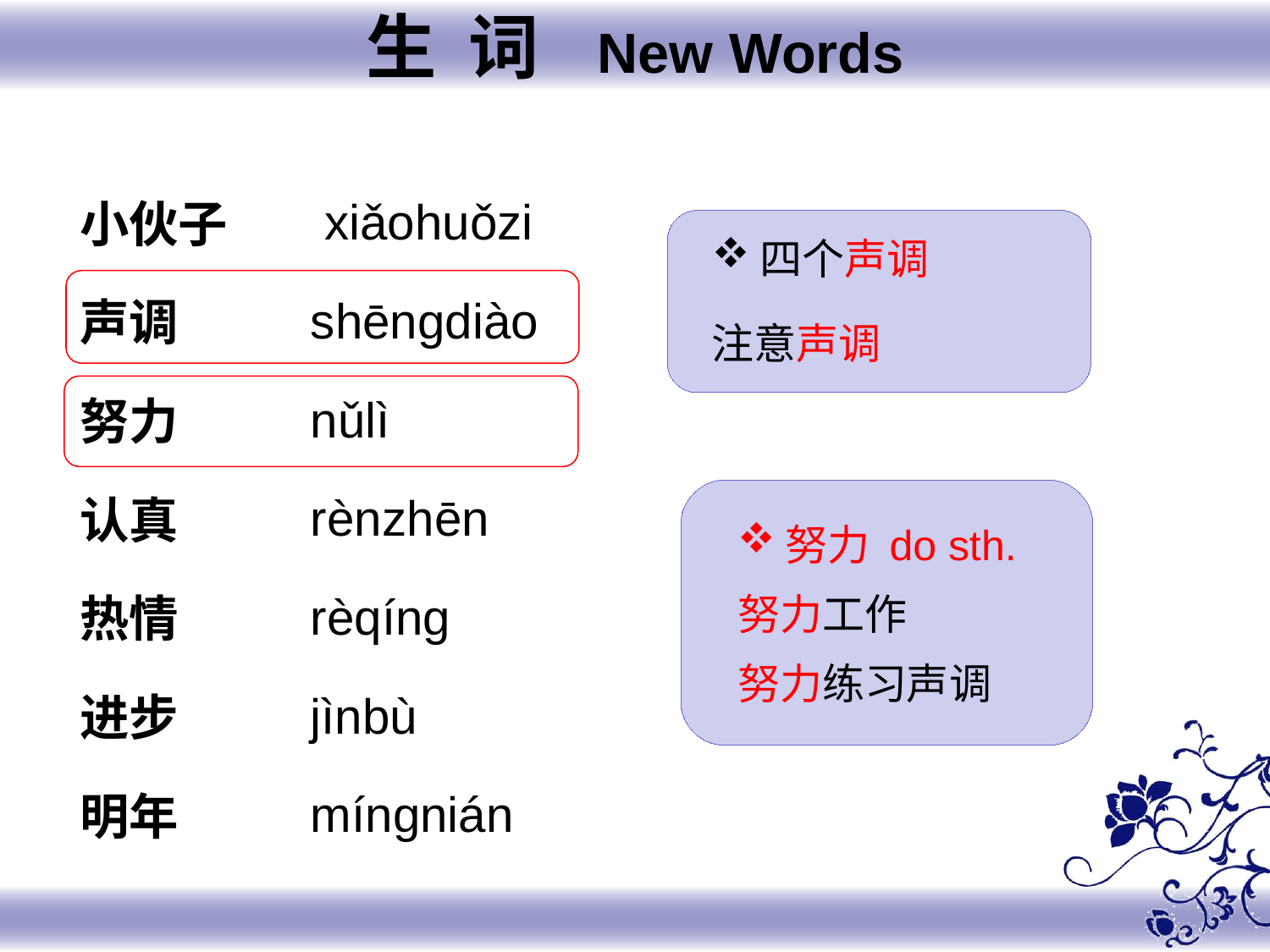

生  词   New Words
 xiǎohuǒzi
shēnɡdiào
nǔlì
rènzhēn
rèqínɡ
jìnbù
mínɡnián
小伙子
声调
努力
认真
热情
进步
明年

四个声调
注意声调

努力 do sth.
努力工作
努力练习声调